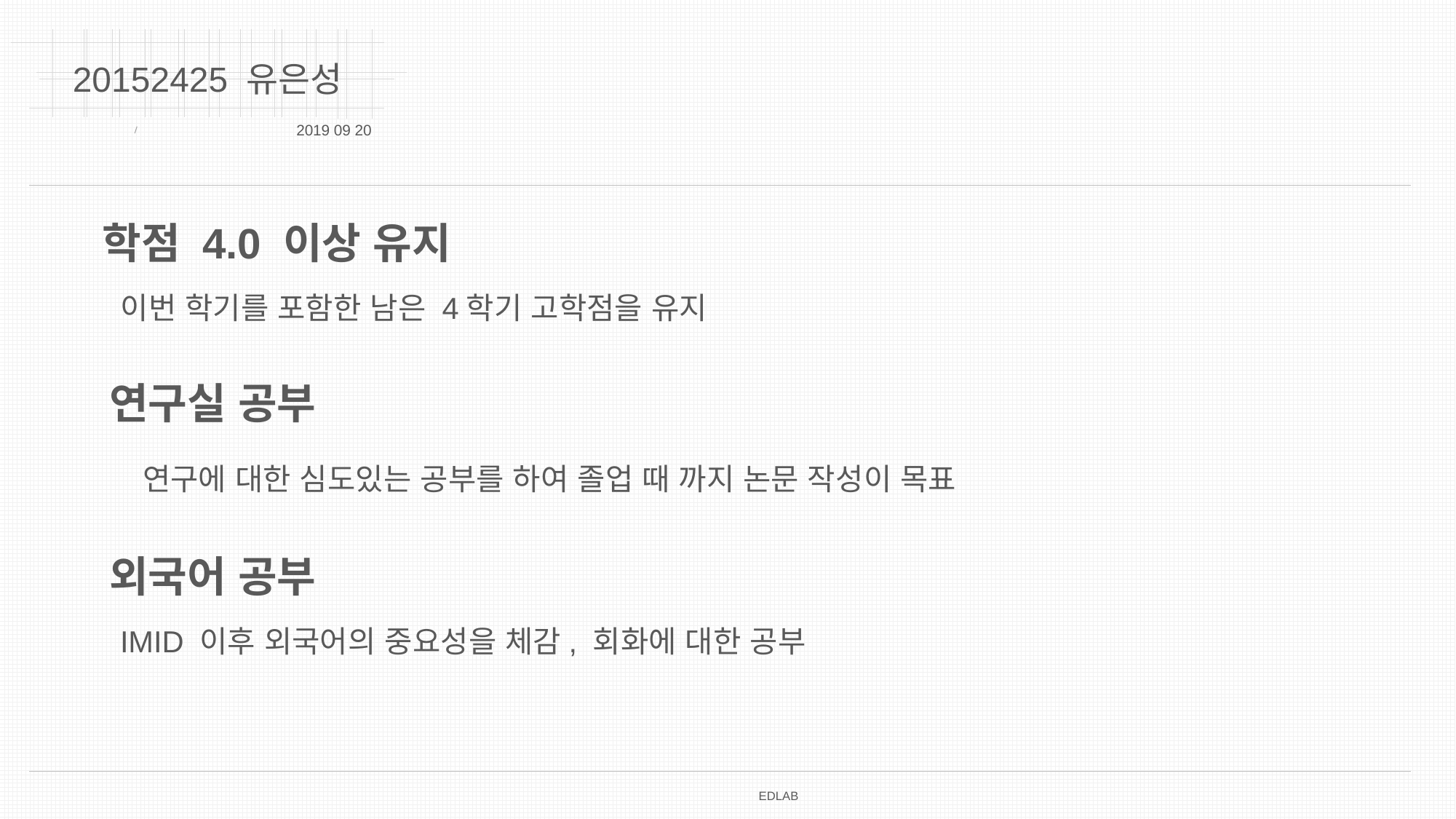

20152425 유은성

2019 09 20
학점 4.0 이상 유지
이번 학기를 포함한 남은 4학기 고학점을 유지
연구실 공부
연구에 대한 심도있는 공부를 하여 졸업 때 까지 논문 작성이 목표
외국어 공부
IMID 이후 외국어의 중요성을 체감, 회화에 대한 공부
EDLAB